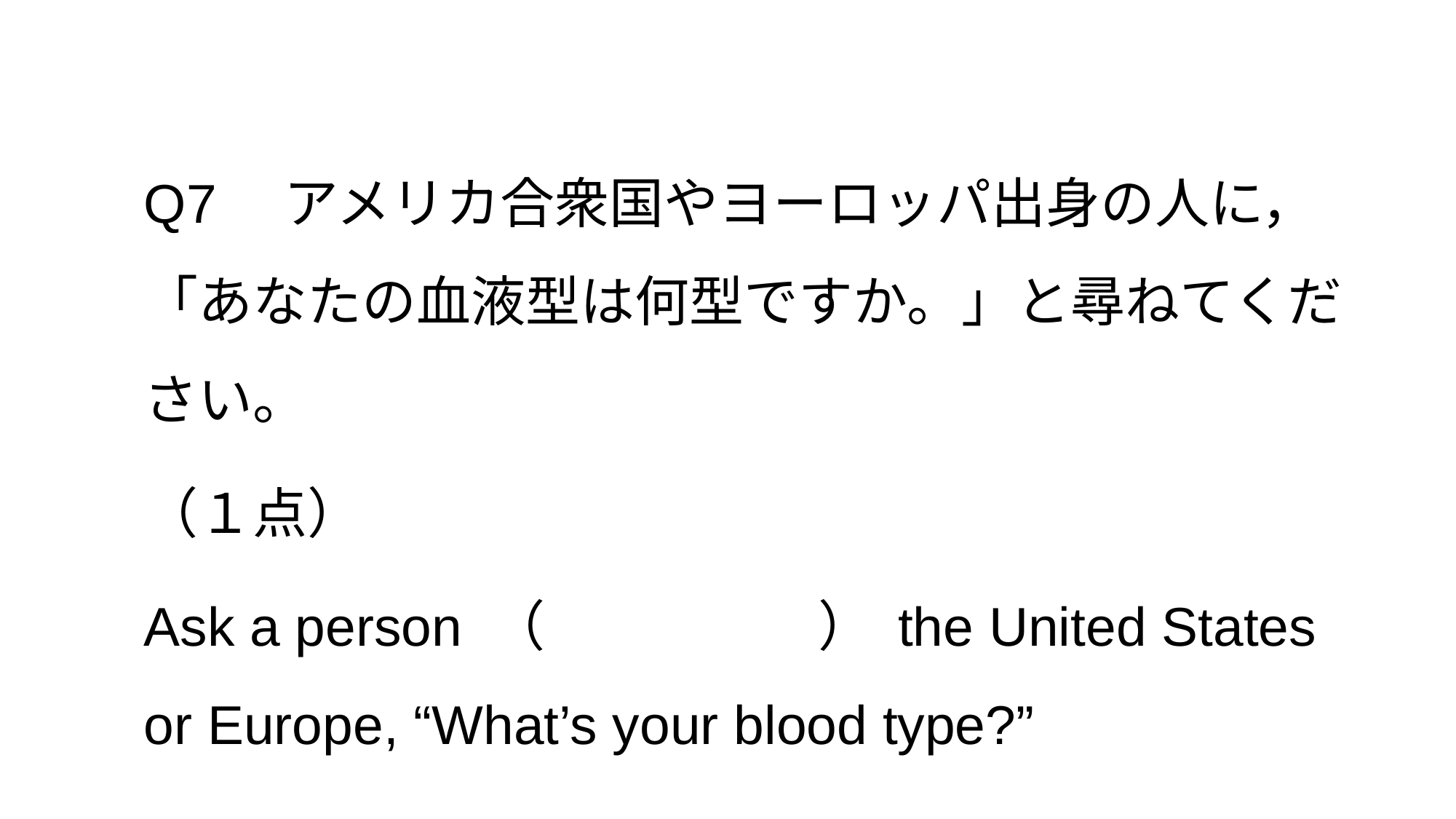

Q7　アメリカ合衆国やヨーロッパ出身の人に，「あなたの血液型は何型ですか。」と尋ねてください。
（１点）
Ask a person （　　　　　） the United States or Europe, “What’s your blood type?”